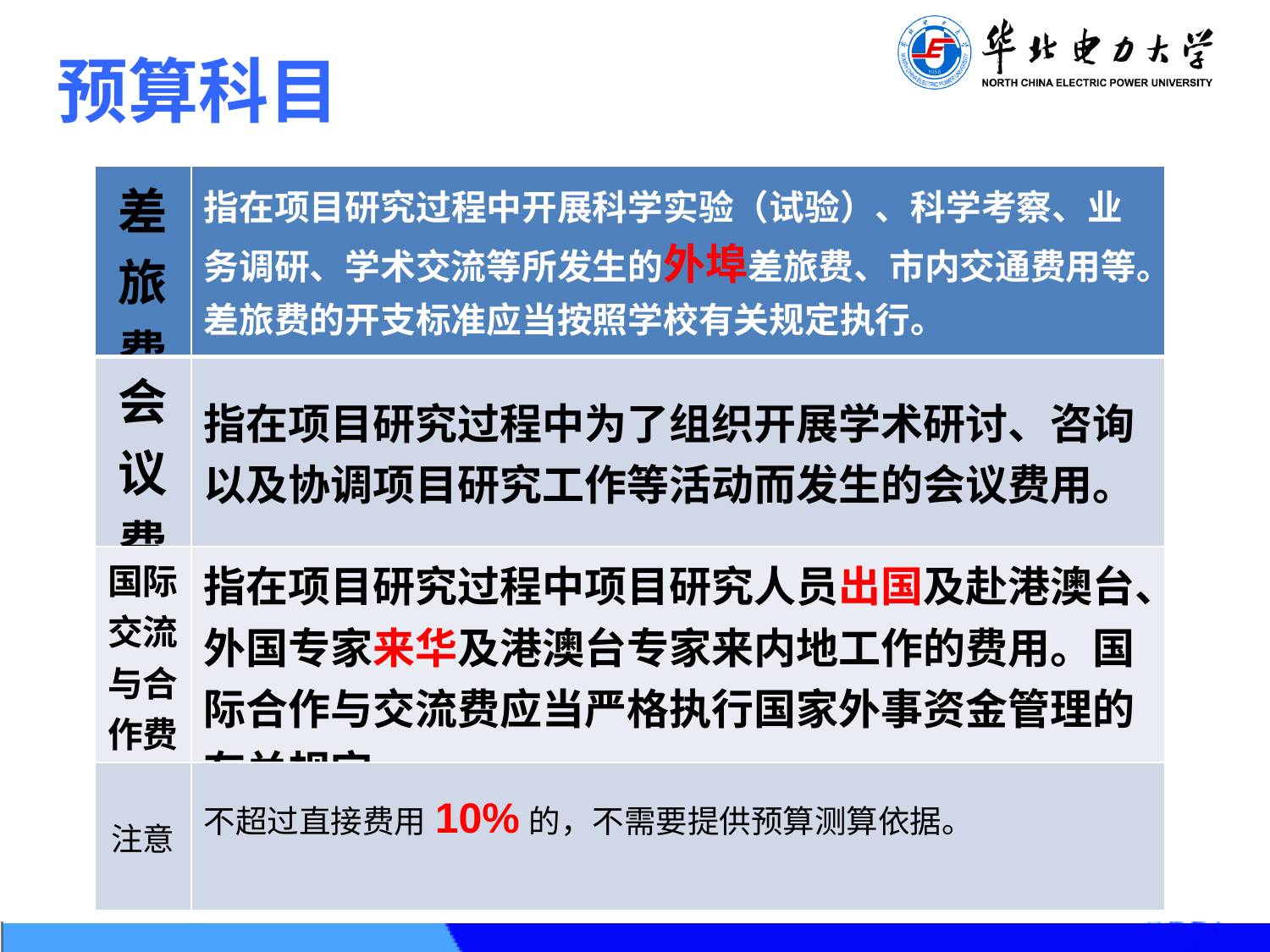

预算科目
| 差旅费 | 指在项目研究过程中开展科学实验（试验）、科学考察、业务调研、学术交流等所发生的外埠差旅费、市内交通费用等。差旅费的开支标准应当按照学校有关规定执行。 |
| --- | --- |
| 会议费 | 指在项目研究过程中为了组织开展学术研讨、咨询以及协调项目研究工作等活动而发生的会议费用。 |
| 国际交流与合作费 | 指在项目研究过程中项目研究人员出国及赴港澳台、外国专家来华及港澳台专家来内地工作的费用。国际合作与交流费应当严格执行国家外事资金管理的有关规定。 |
| 注意 | 不超过直接费用10%的，不需要提供预算测算依据。 |